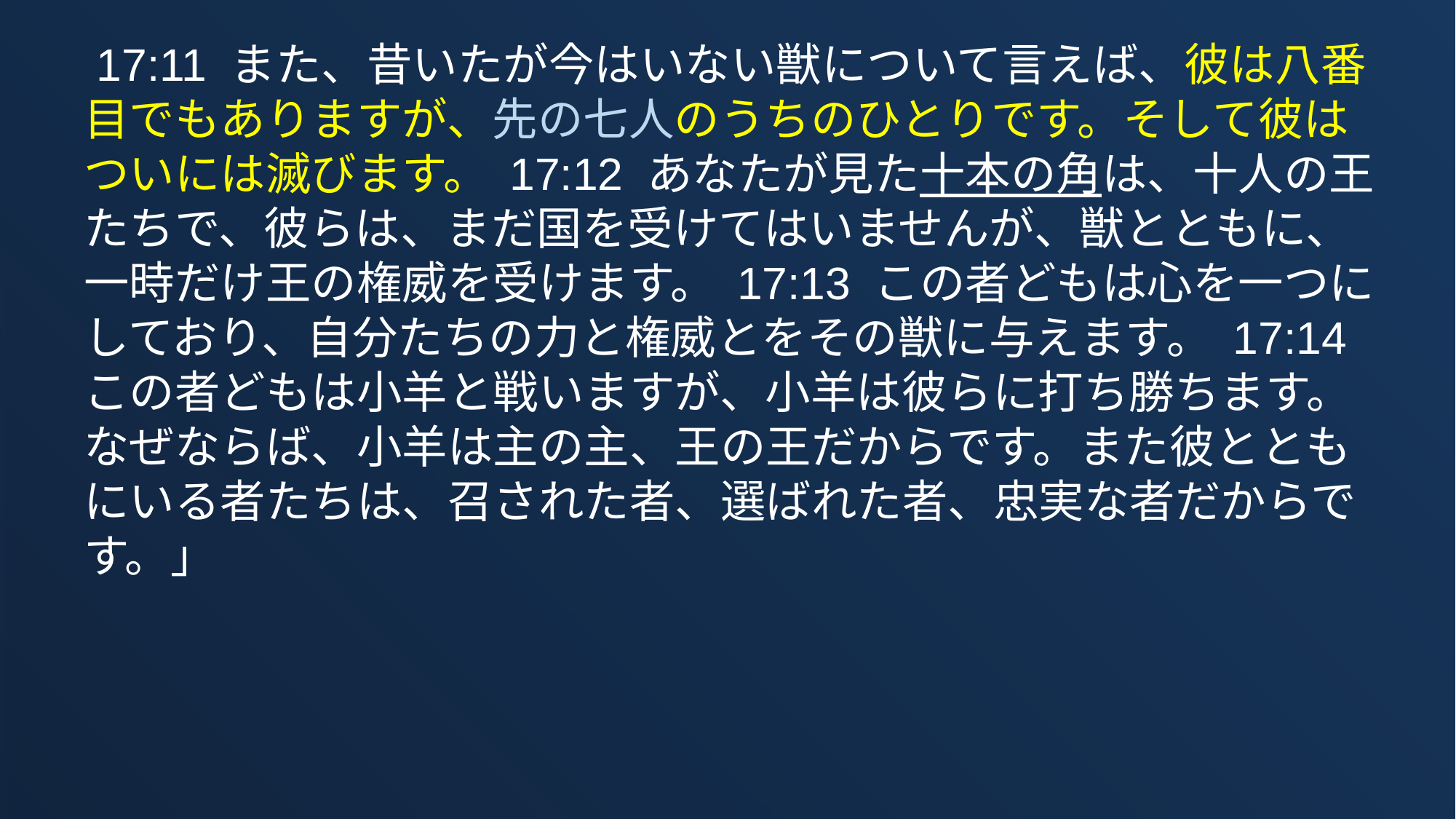

17:11 また、昔いたが今はいない獣について言えば、彼は八番目でもありますが、先の七人のうちのひとりです。そして彼はついには滅びます。 17:12 あなたが見た十本の角は、十人の王たちで、彼らは、まだ国を受けてはいませんが、獣とともに、一時だけ王の権威を受けます。 17:13 この者どもは心を一つにしており、自分たちの力と権威とをその獣に与えます。 17:14 この者どもは小羊と戦いますが、小羊は彼らに打ち勝ちます。なぜならば、小羊は主の主、王の王だからです。また彼とともにいる者たちは、召された者、選ばれた者、忠実な者だからです。」